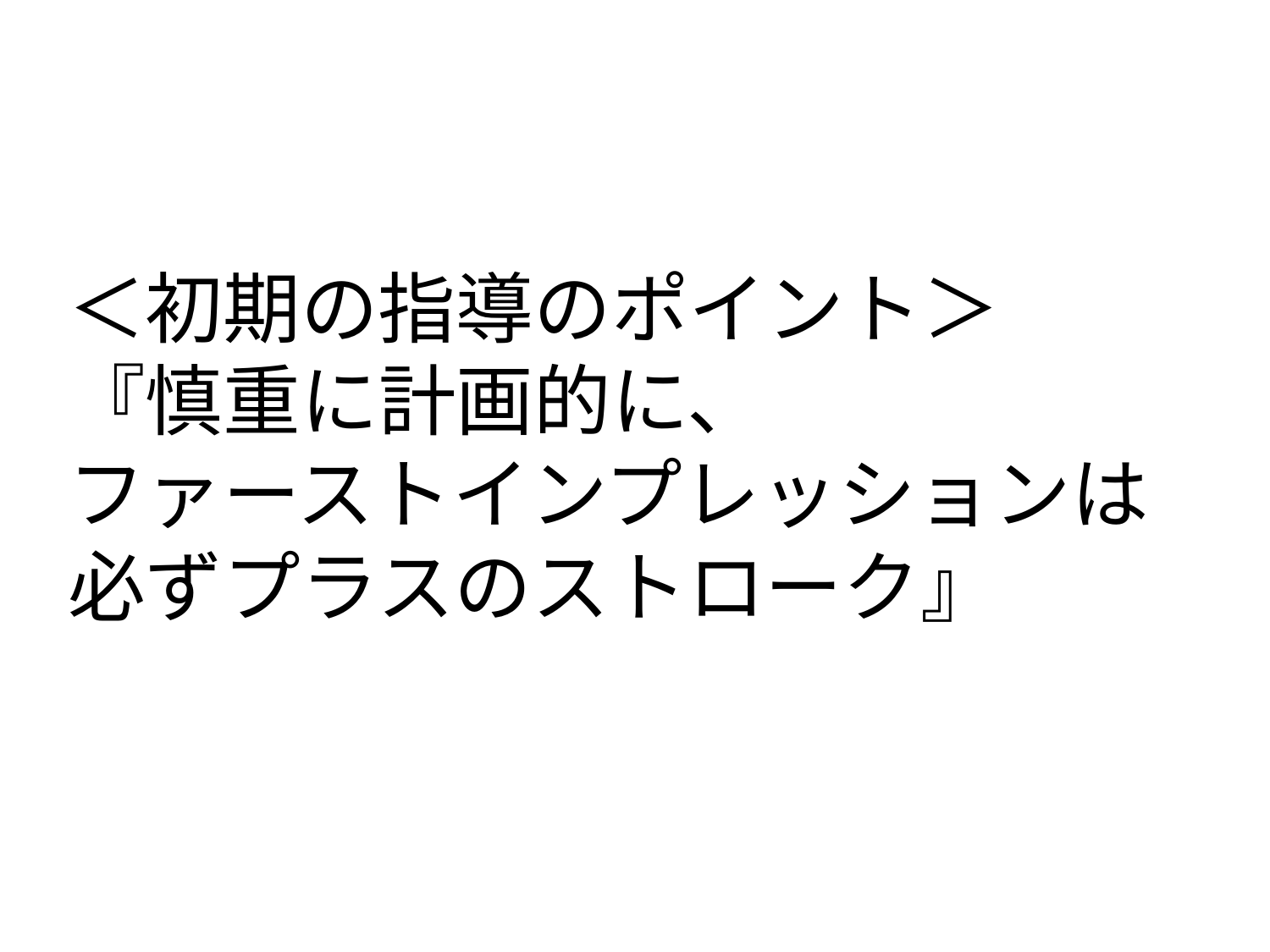

# ＜初期の指導のポイント＞ 『慎重に計画的に、 ファーストインプレッションは必ずプラスのストローク』